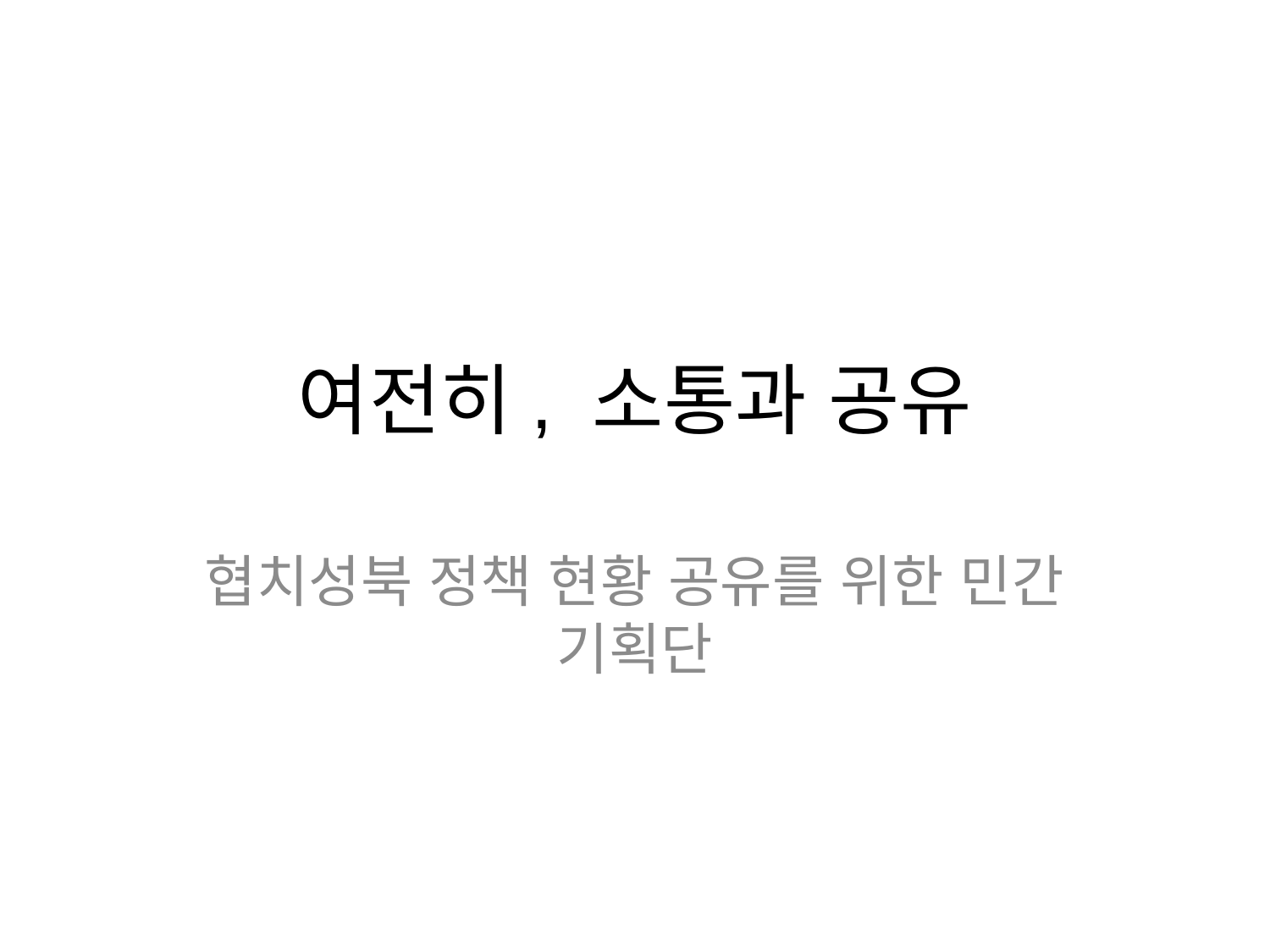

# 여전히, 소통과 공유
협치성북 정책 현황 공유를 위한 민간 기획단